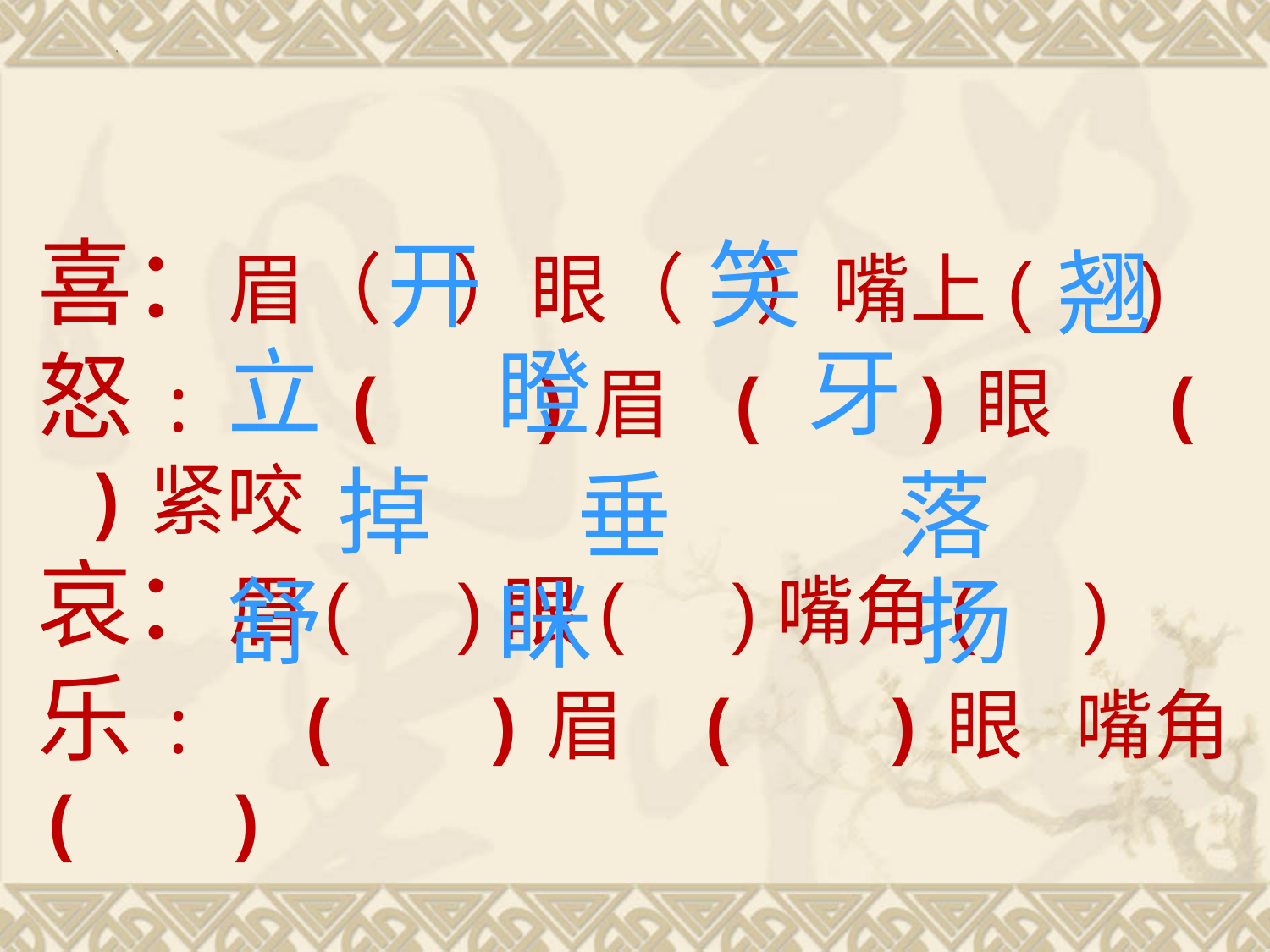

喜：眉（    ）眼（    ）嘴上(     )
怒:   (   )眉  (   )眼     (   )紧咬
哀：眉(     )眼(     )嘴角(     )
乐:  (   )眉   (   )眼   嘴角(   )
开
笑
翘
立
瞪
牙
掉
垂
落
舒
扬
眯